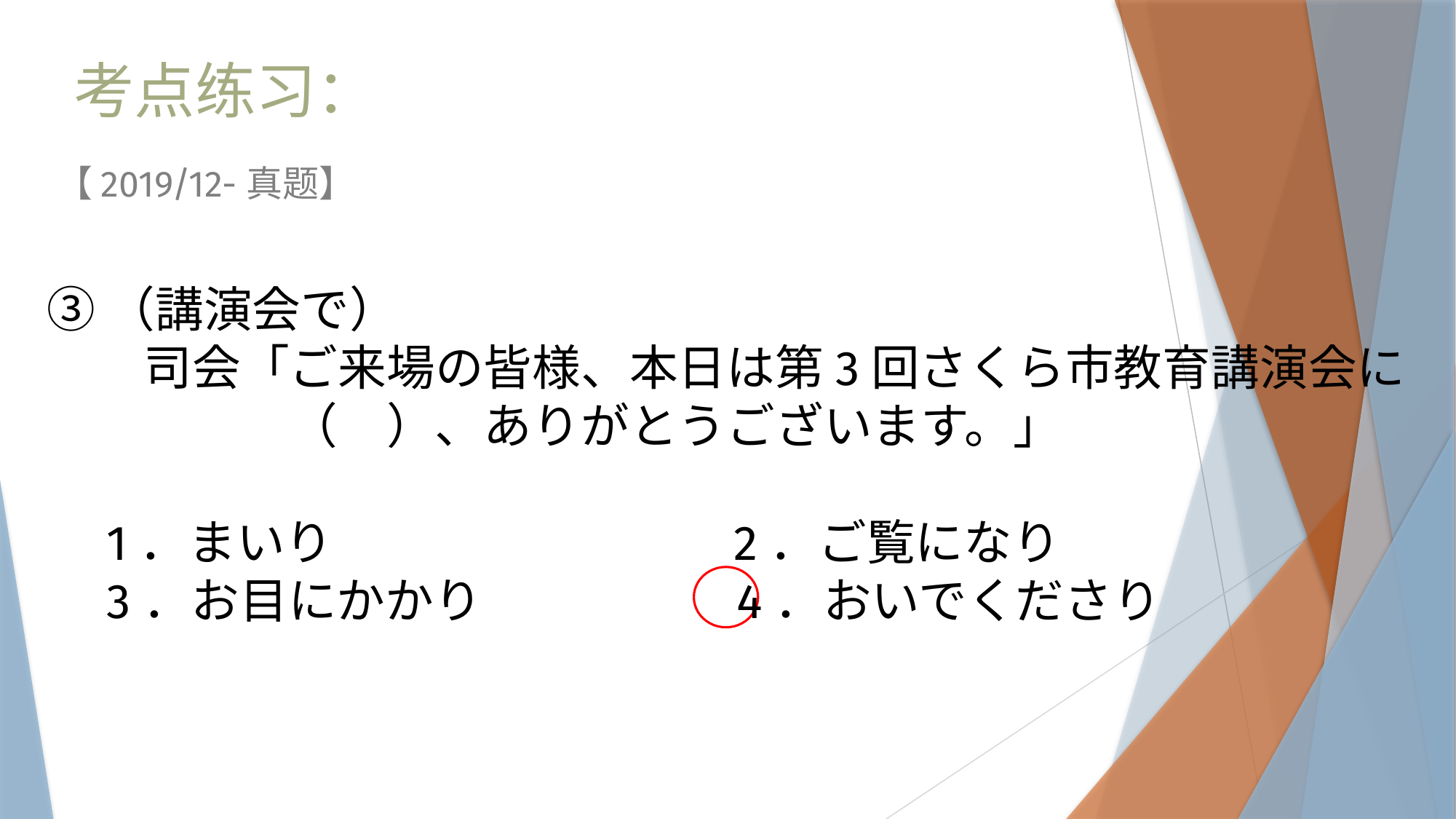

考点练习：
【2019/12-真题】
③（講演会で）
　　司会「ご来場の皆様、本日は第3回さくら市教育講演会に
　　　　　（　）、ありがとうございます。」

　1．まいり　　　　　　　　2．ご覧になり
　3．お目にかかり　　　　　4．おいでくださり